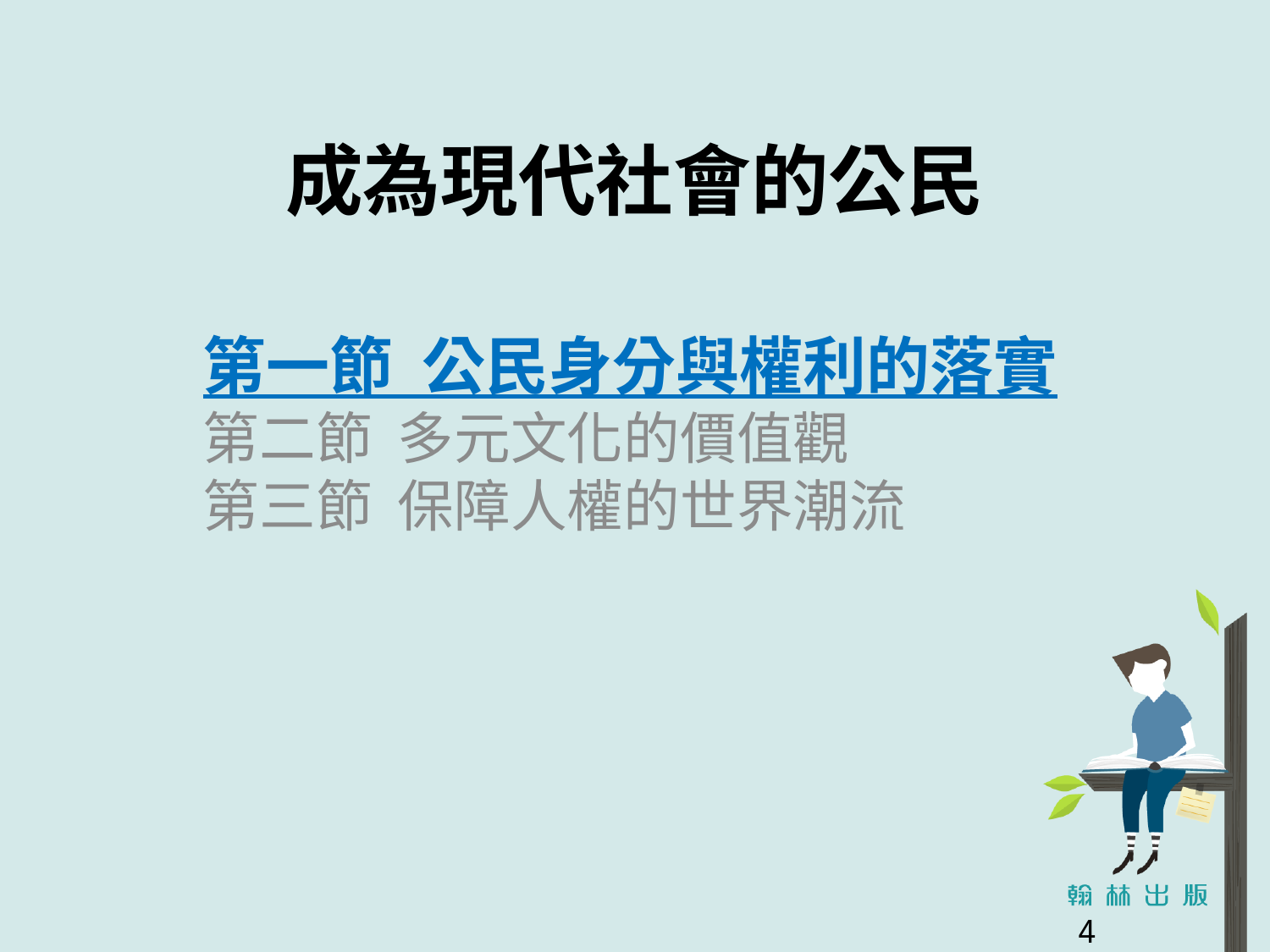

# 成為現代社會的公民
第一節  公民身分與權利的落實
第二節  多元文化的價值觀
第三節  保障人權的世界潮流
4